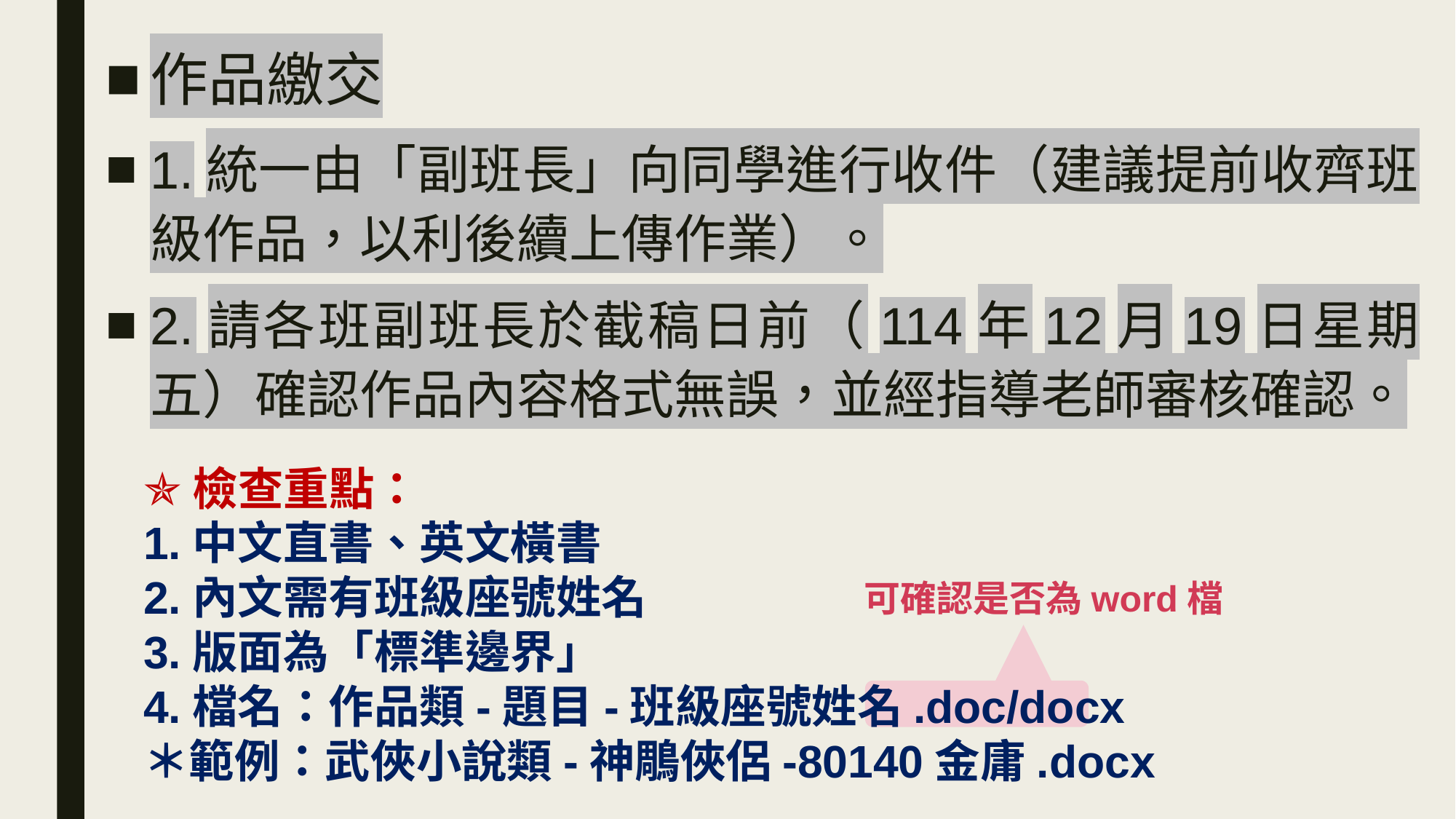

作品繳交
1.統一由「副班長」向同學進行收件（建議提前收齊班級作品，以利後續上傳作業）。
2.請各班副班長於截稿日前（114年12月19日星期五）確認作品內容格式無誤，並經指導老師審核確認。
✯檢查重點：
1.中文直書、英文橫書
2.內文需有班級座號姓名
3.版面為「標準邊界」
4.檔名：作品類-題目-班級座號姓名.doc/docx
＊範例：武俠小說類-神鵰俠侶-80140金庸.docx
可確認是否為word檔